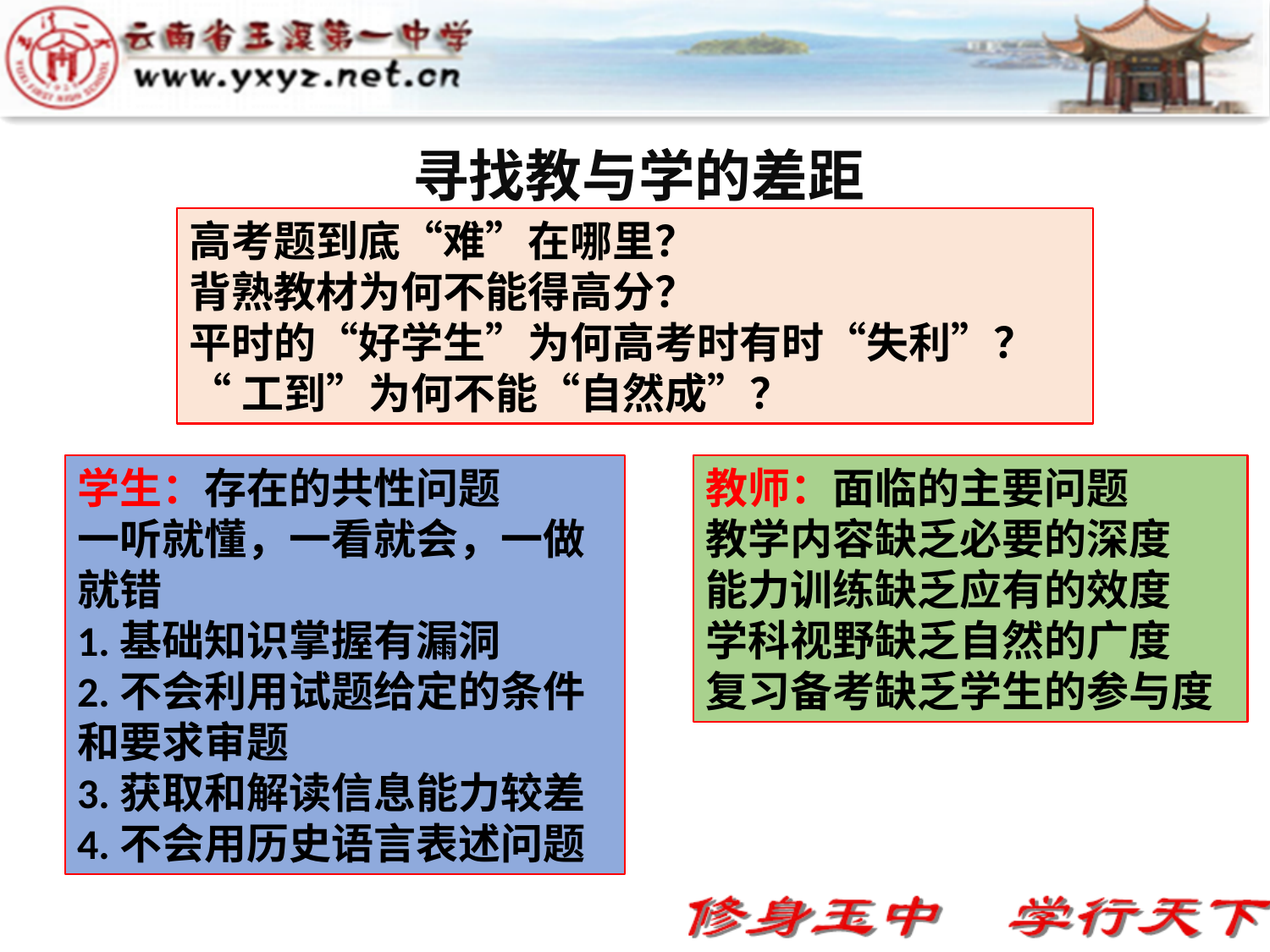

寻找教与学的差距
高考题到底“难”在哪里？
背熟教材为何不能得高分？
平时的“好学生”为何高考时有时“失利”？
“工到”为何不能“自然成”？
学生：存在的共性问题
一听就懂，一看就会，一做就错
1.基础知识掌握有漏洞
2.不会利用试题给定的条件和要求审题
3.获取和解读信息能力较差
4.不会用历史语言表述问题
教师：面临的主要问题
教学内容缺乏必要的深度
能力训练缺乏应有的效度
学科视野缺乏自然的广度
复习备考缺乏学生的参与度